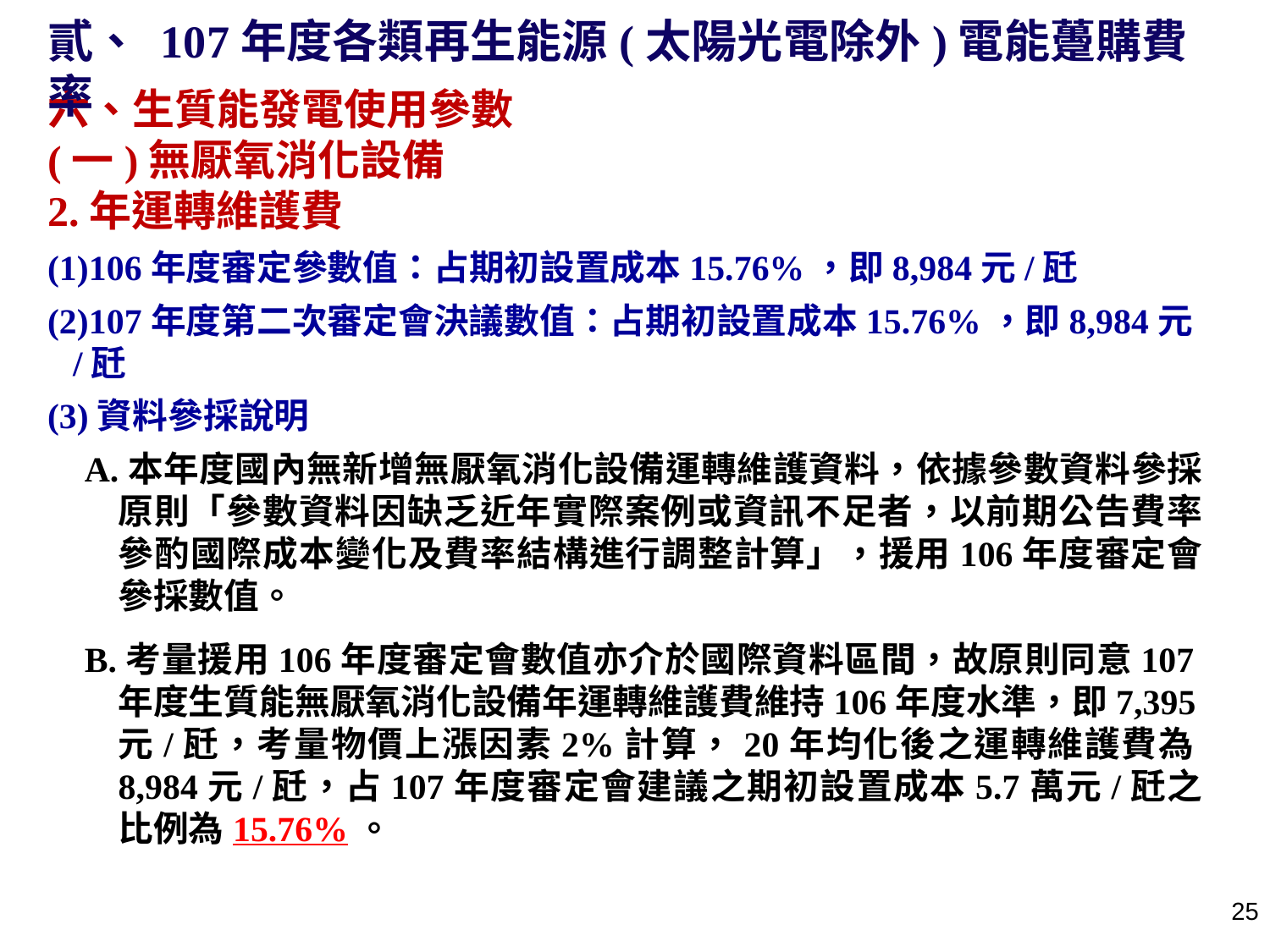

貳、 107年度各類再生能源(太陽光電除外)電能躉購費率
六、生質能發電使用參數
(一)無厭氧消化設備
2.年運轉維護費
(1)106年度審定參數值：占期初設置成本15.76%，即8,984元/瓩
(2)107年度第二次審定會決議數值：占期初設置成本15.76%，即8,984元/瓩
(3)資料參採說明
A.本年度國內無新增無厭氧消化設備運轉維護資料，依據參數資料參採原則「參數資料因缺乏近年實際案例或資訊不足者，以前期公告費率參酌國際成本變化及費率結構進行調整計算」，援用106年度審定會參採數值。
B.考量援用106年度審定會數值亦介於國際資料區間，故原則同意107年度生質能無厭氧消化設備年運轉維護費維持106年度水準，即7,395元/瓩，考量物價上漲因素2%計算，20年均化後之運轉維護費為8,984元/瓩，占107年度審定會建議之期初設置成本5.7萬元/瓩之比例為15.76%。
25